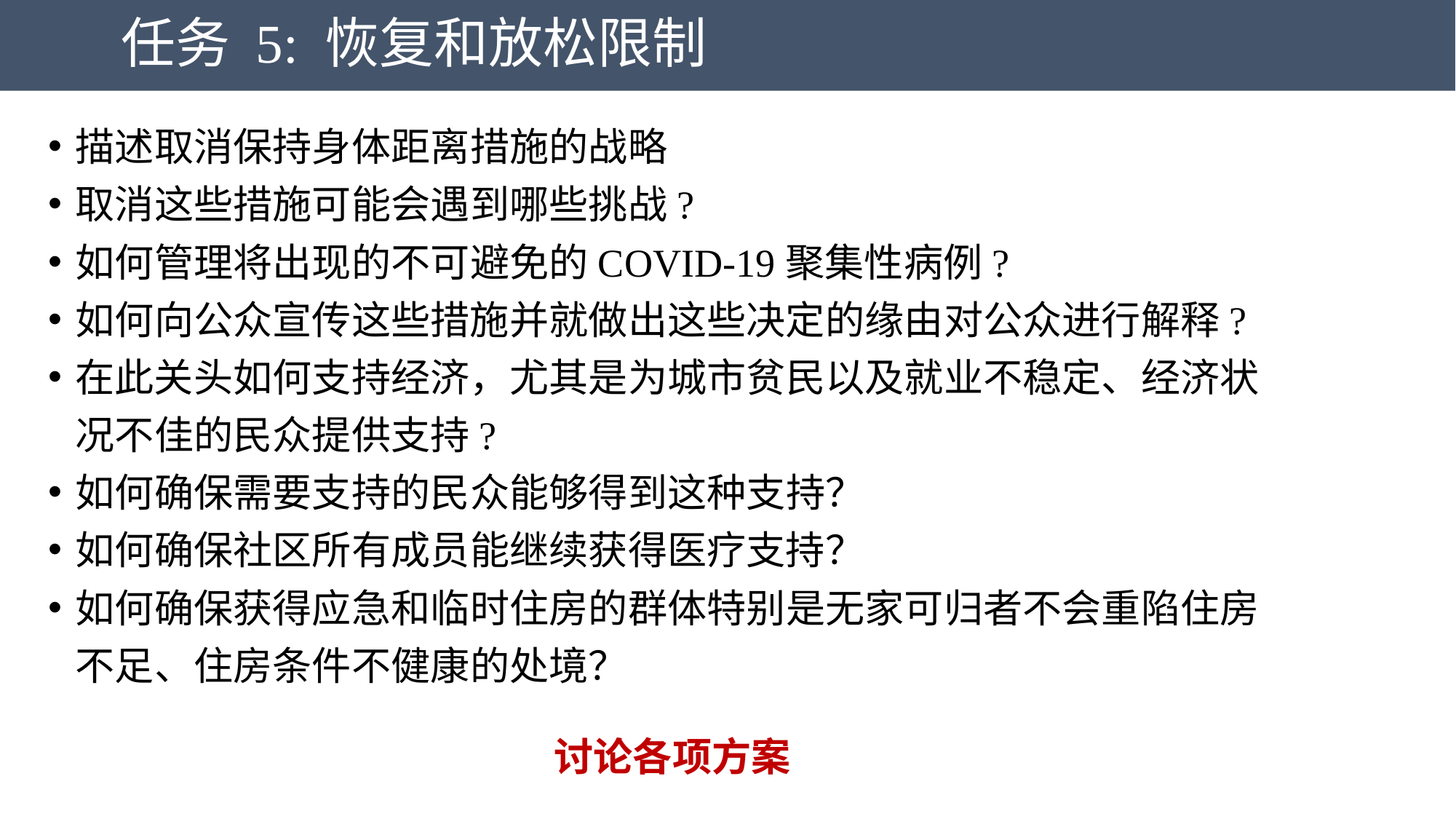

# 任务 5: 恢复和放松限制
描述取消保持身体距离措施的战略
取消这些措施可能会遇到哪些挑战?
如何管理将出现的不可避免的COVID-19聚集性病例?
如何向公众宣传这些措施并就做出这些决定的缘由对公众进行解释?
在此关头如何支持经济，尤其是为城市贫民以及就业不稳定、经济状况不佳的民众提供支持?
如何确保需要支持的民众能够得到这种支持？
如何确保社区所有成员能继续获得医疗支持？
如何确保获得应急和临时住房的群体特别是无家可归者不会重陷住房不足、住房条件不健康的处境？

讨论各项方案